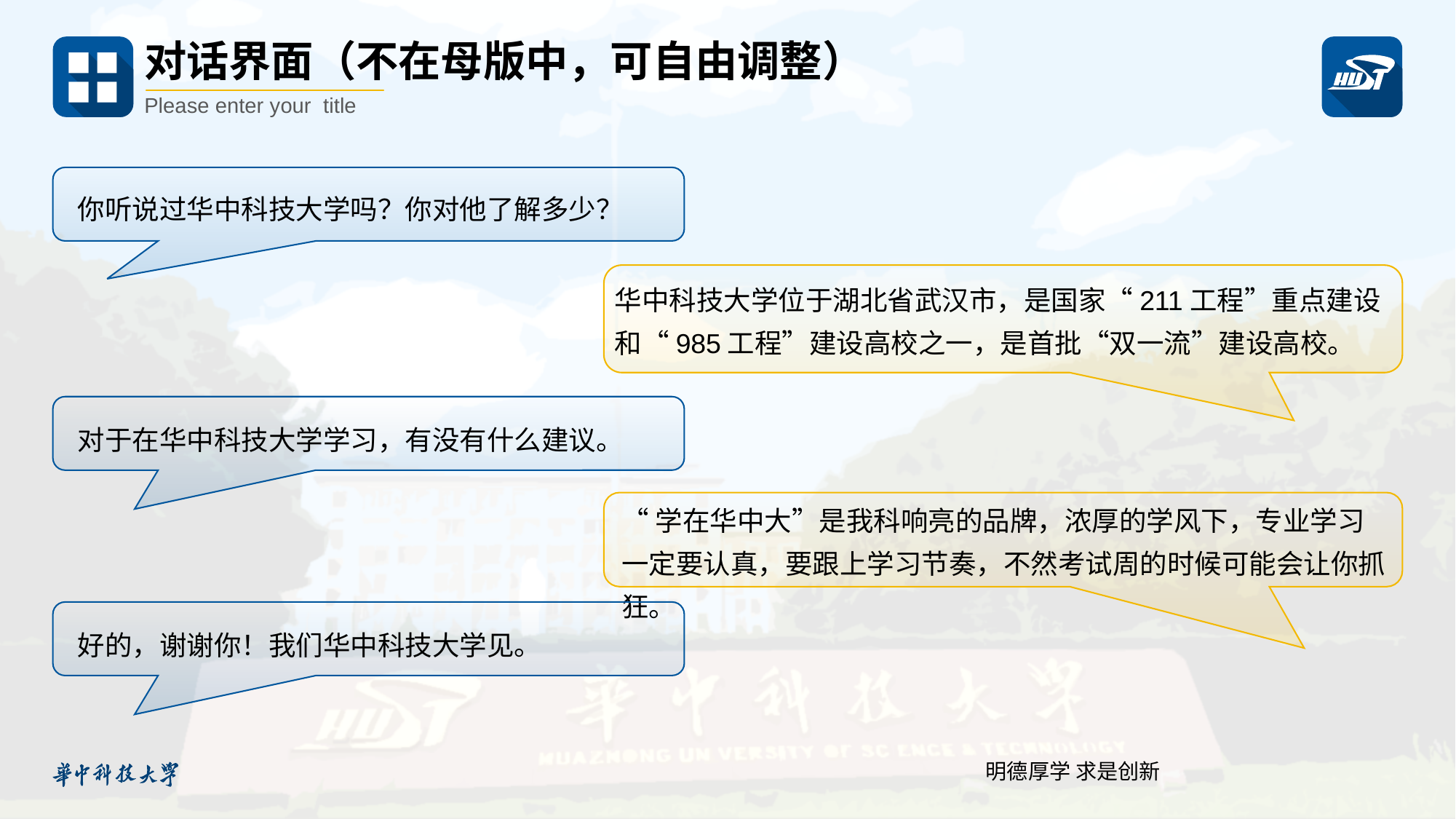

对话界面（不在母版中，可自由调整）

Please enter your  title

你听说过华中科技大学吗？你对他了解多少？

华中科技大学位于湖北省武汉市，是国家“211工程”重点建设和“985工程”建设高校之一，是首批“双一流”建设高校。

对于在华中科技大学学习，有没有什么建议。
“学在华中大”是我科响亮的品牌，浓厚的学风下，专业学习一定要认真，要跟上学习节奏，不然考试周的时候可能会让你抓狂。

好的，谢谢你！我们华中科技大学见。